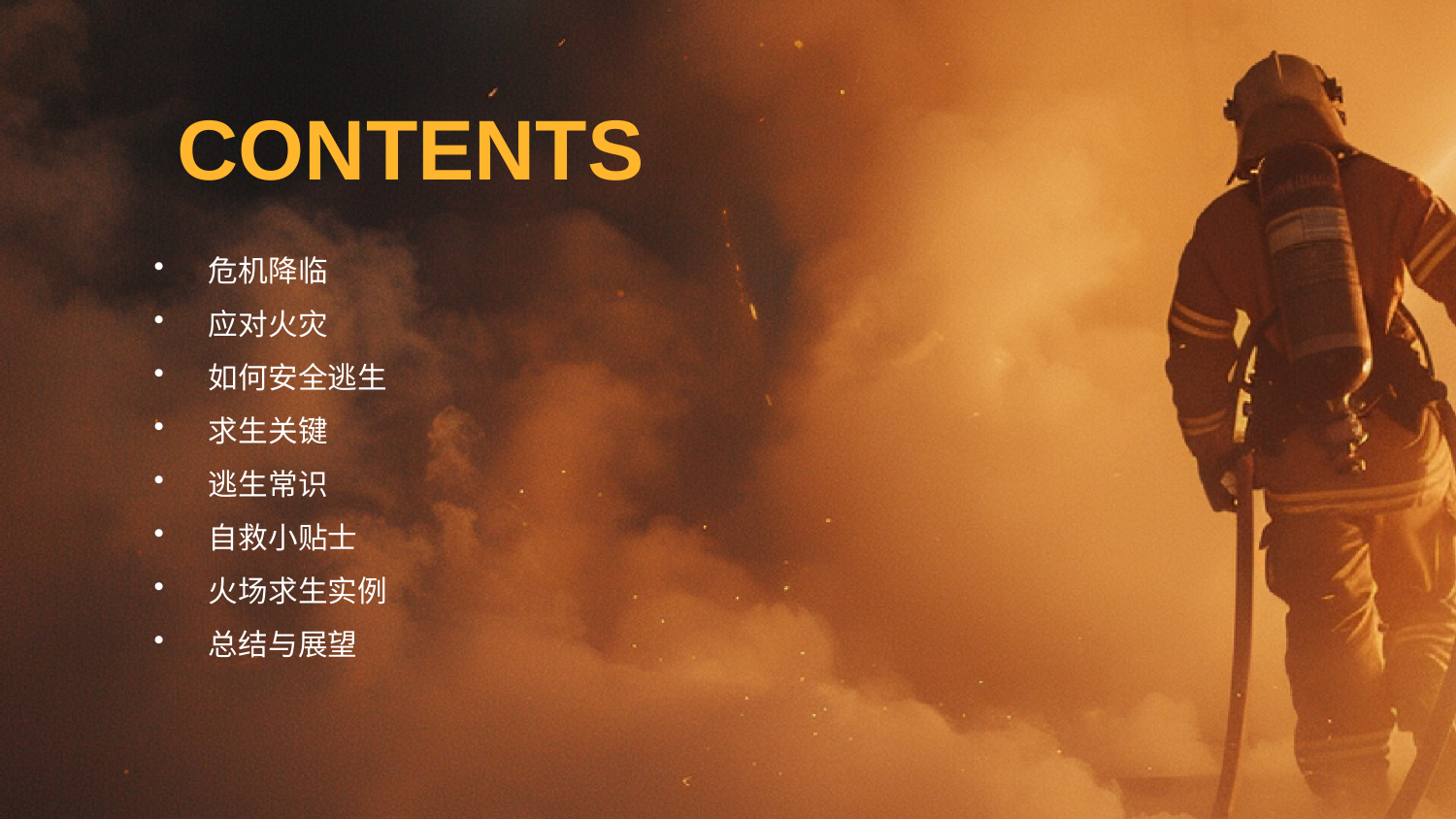

CONTENTS
危机降临
应对火灾
如何安全逃生
求生关键
逃生常识
自救小贴士
火场求生实例
总结与展望